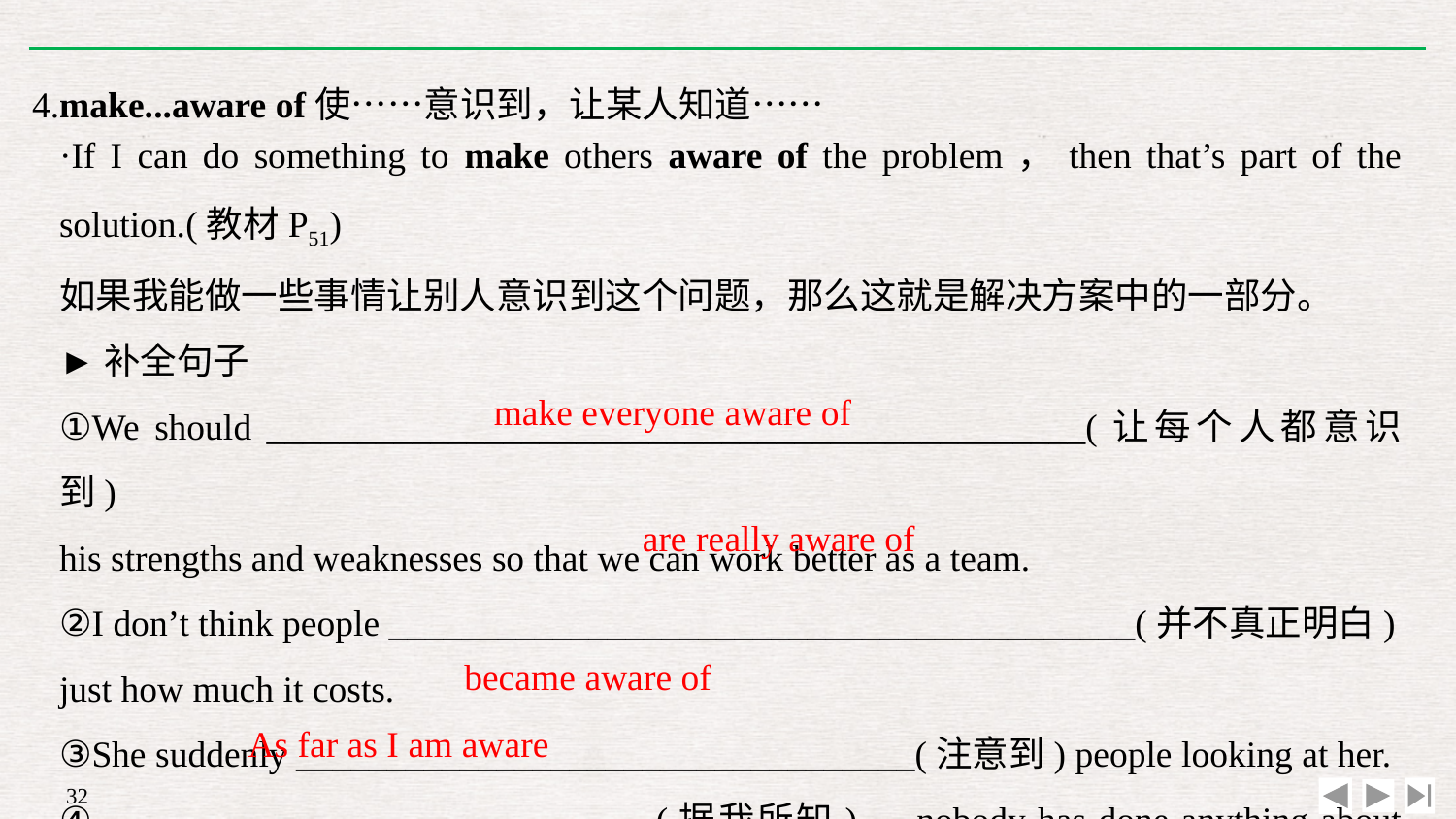

4.make...aware of使……意识到，让某人知道……
·If I can do something to make others aware of the problem，then that’s part of the solution.(教材P51)
如果我能做一些事情让别人意识到这个问题，那么这就是解决方案中的一部分。
►补全句子
①We should _____________________________________________(让每个人都意识到)
his strengths and weaknesses so that we can work better as a team.
②I don’t think people _________________________________________(并不真正明白)
just how much it costs.
③She suddenly __________________________________(注意到) people looking at her.
④_______________________________(据我所知)，nobody has done anything about it.
make everyone aware of
are really aware of
became aware of
As far as I am aware